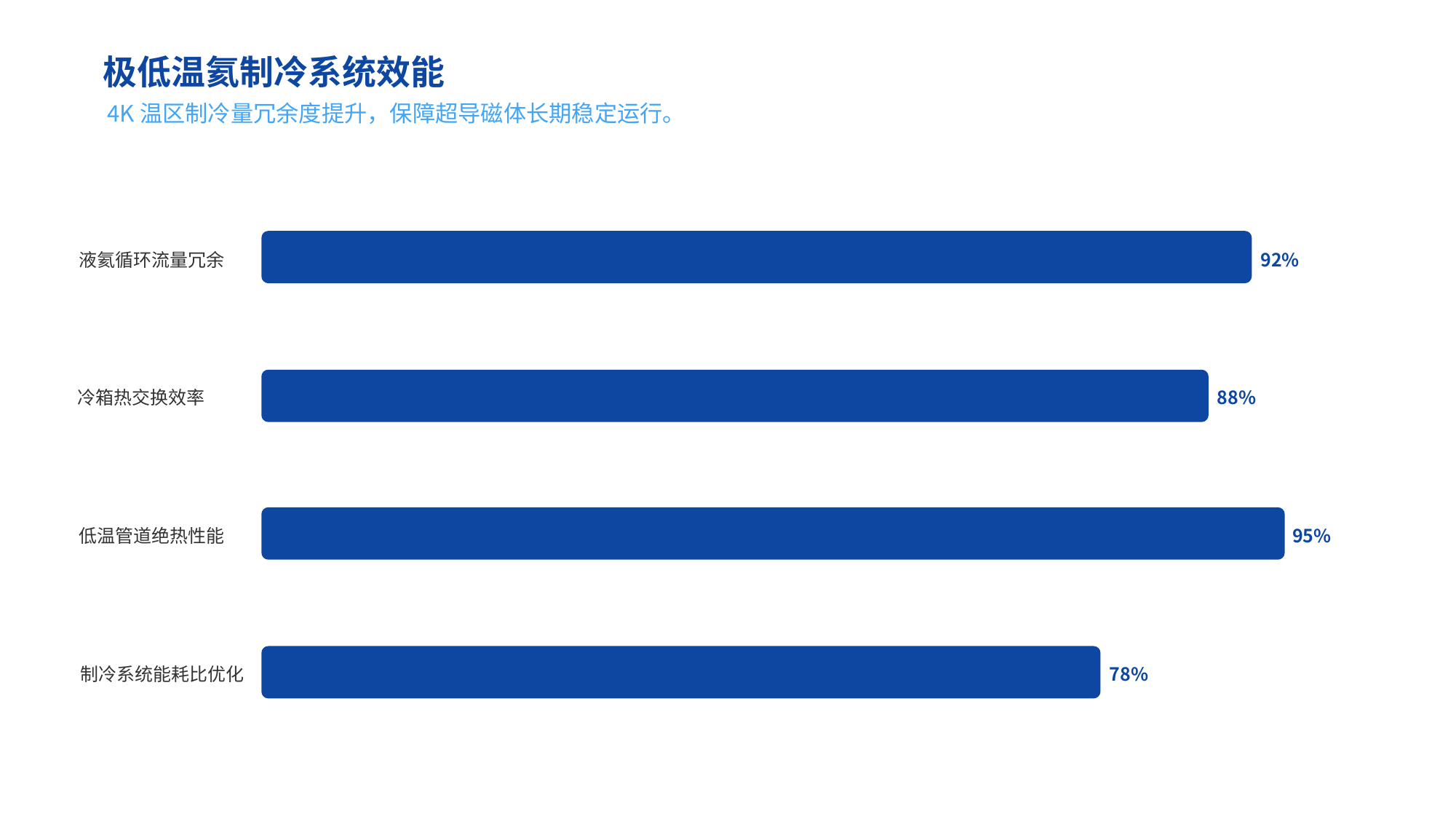

极低温氦制冷系统效能
4K温区制冷量冗余度提升，保障超导磁体长期稳定运行。

液氦循环流量冗余
92%

冷箱热交换效率
88%

低温管道绝热性能
95%

制冷系统能耗比优化
78%